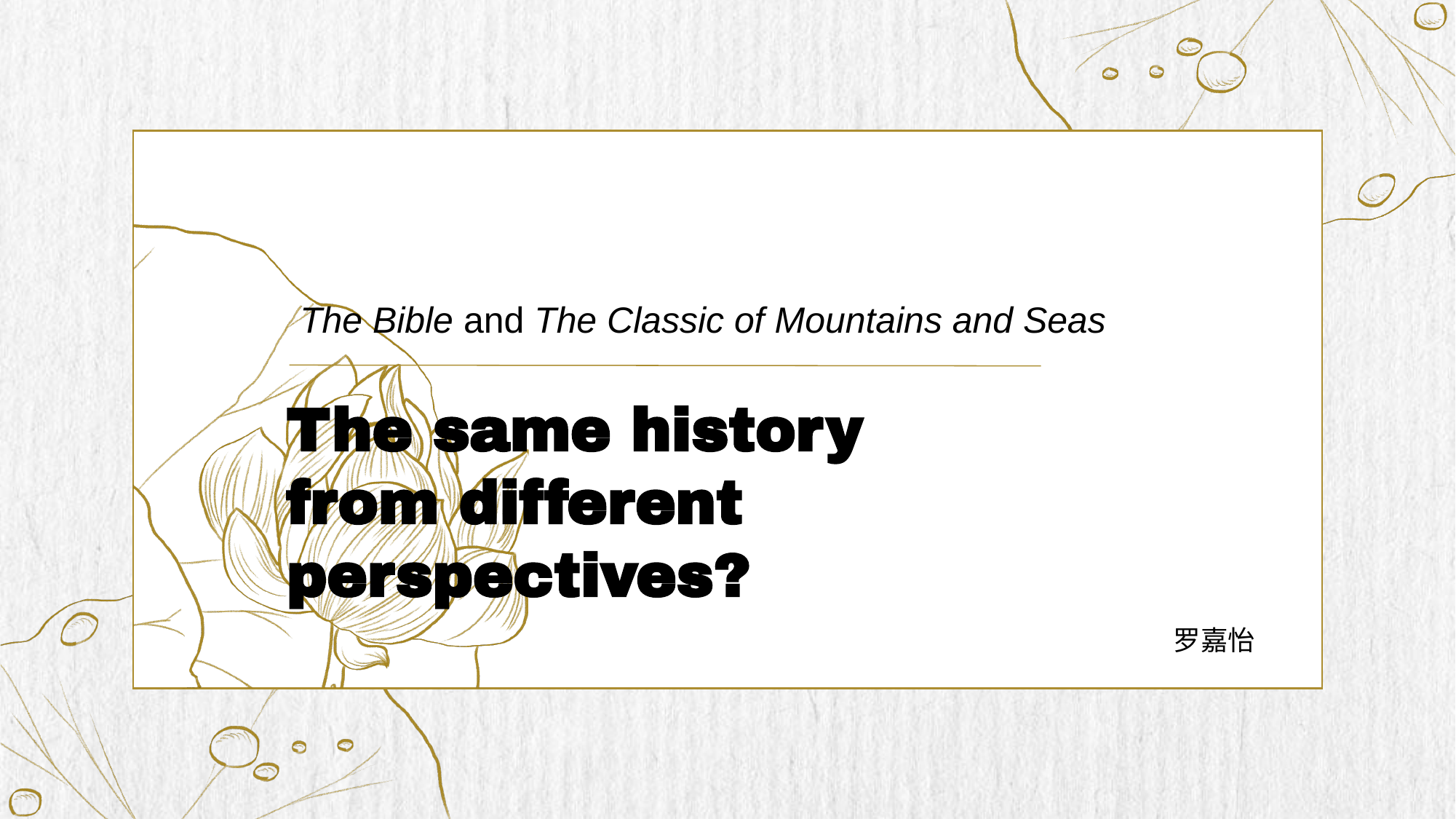

The Bible and The Classic of Mountains and Seas
The same history
from different perspectives?
罗嘉怡